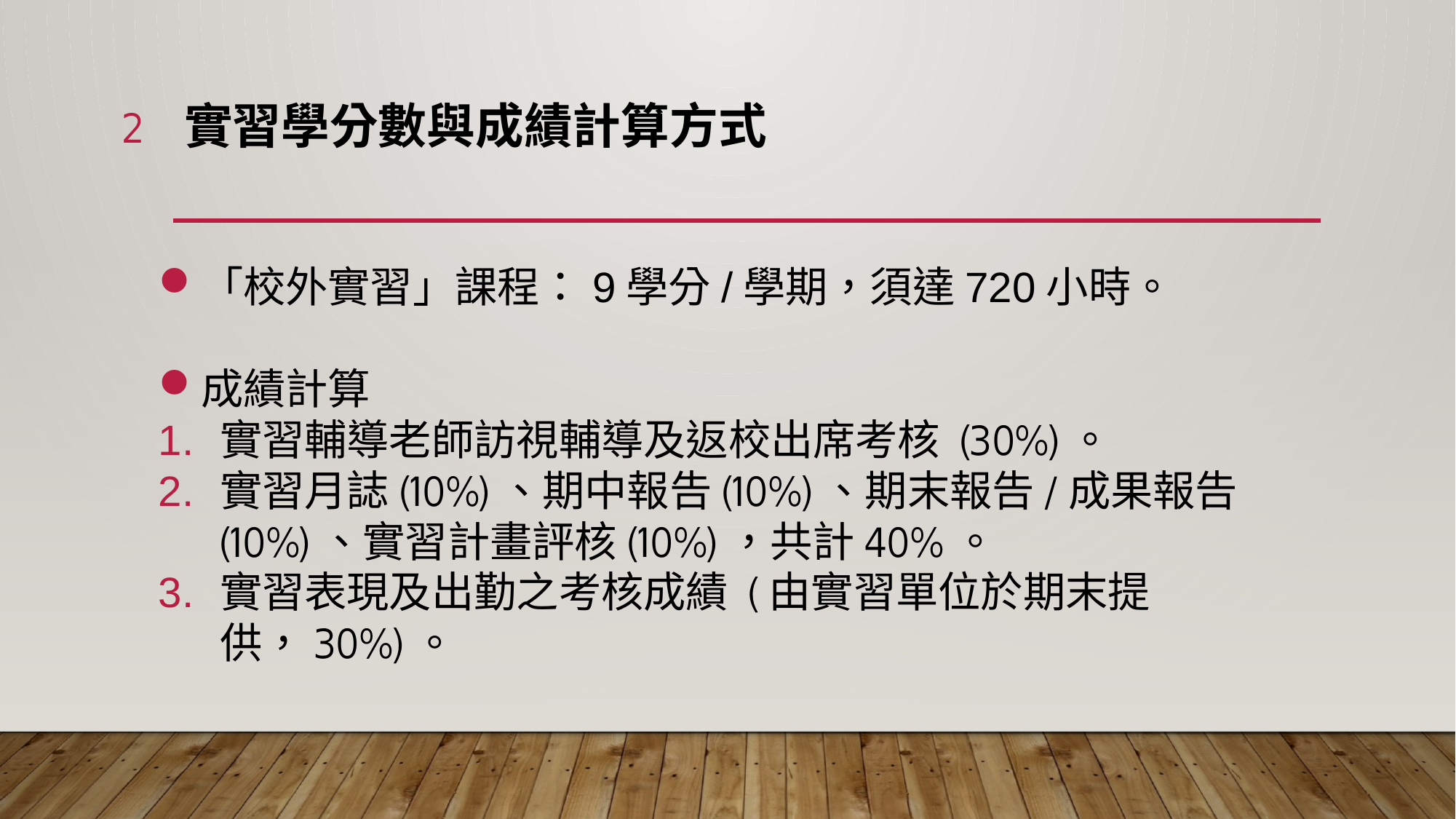

2
# 實習學分數與成績計算方式
「校外實習」課程：9學分/學期，須達720小時。

成績計算
實習輔導老師訪視輔導及返校出席考核 (30%)。
實習月誌(10%)、期中報告(10%)、期末報告/成果報告(10%)、實習計畫評核(10%)，共計40%。
實習表現及出勤之考核成績 (由實習單位於期末提供，30%)。